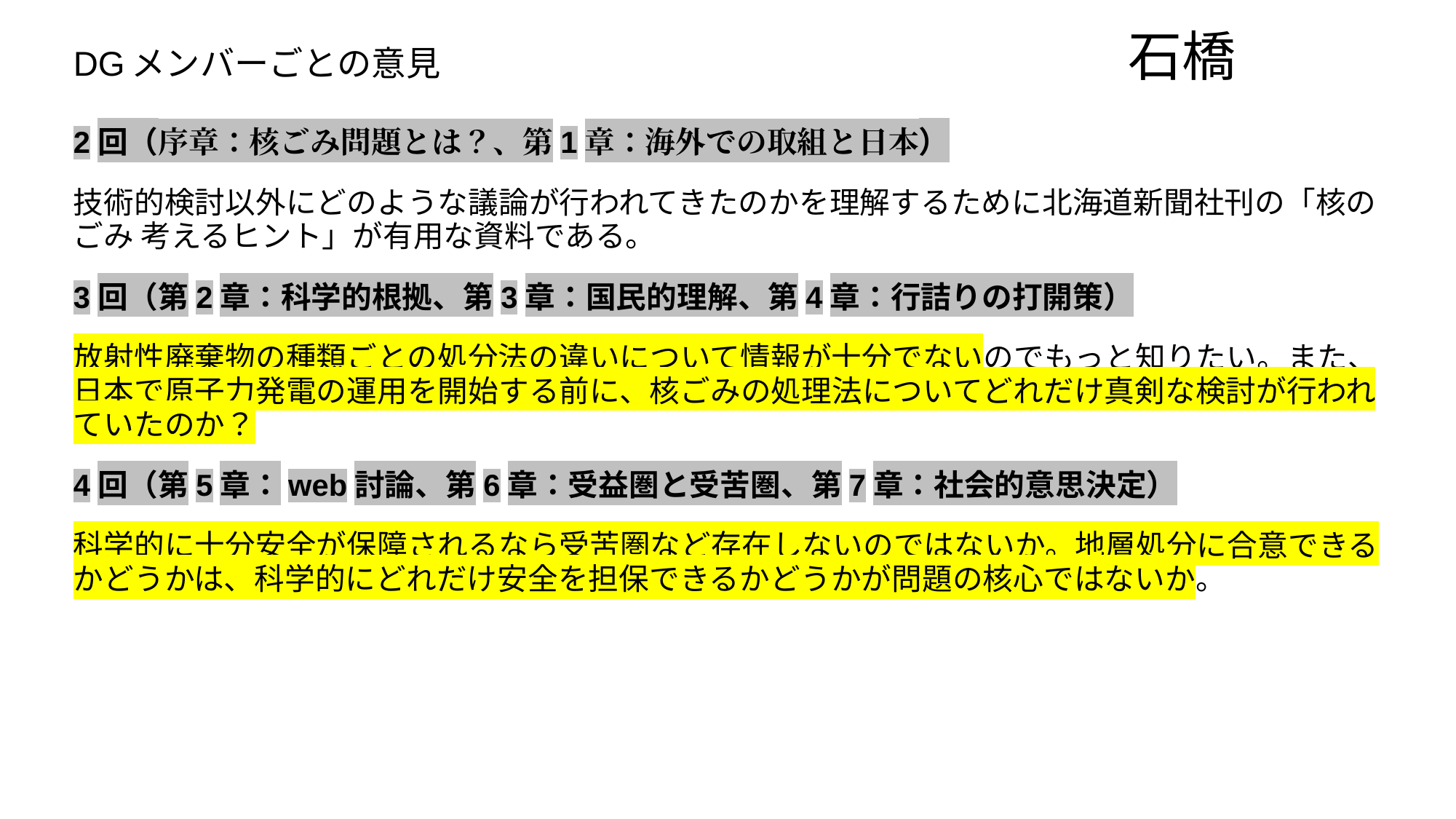

# DGメンバーごとの意見　　　　　　　　　　　　　　　　　　　　石橋
2回（序章：核ごみ問題とは？、第1章：海外での取組と日本）
技術的検討以外にどのような議論が行われてきたのかを理解するために北海道新聞社刊の「核のごみ 考えるヒント」が有用な資料である。
3回（第2章：科学的根拠、第3章：国民的理解、第4章：行詰りの打開策）
放射性廃棄物の種類ごとの処分法の違いについて情報が十分でないのでもっと知りたい。また、日本で原子力発電の運用を開始する前に、核ごみの処理法についてどれだけ真剣な検討が行われていたのか？
4回（第5章：web討論、第6章：受益圏と受苦圏、第7章：社会的意思決定）
科学的に十分安全が保障されるなら受苦圏など存在しないのではないか。地層処分に合意できるかどうかは、科学的にどれだけ安全を担保できるかどうかが問題の核心ではないか。